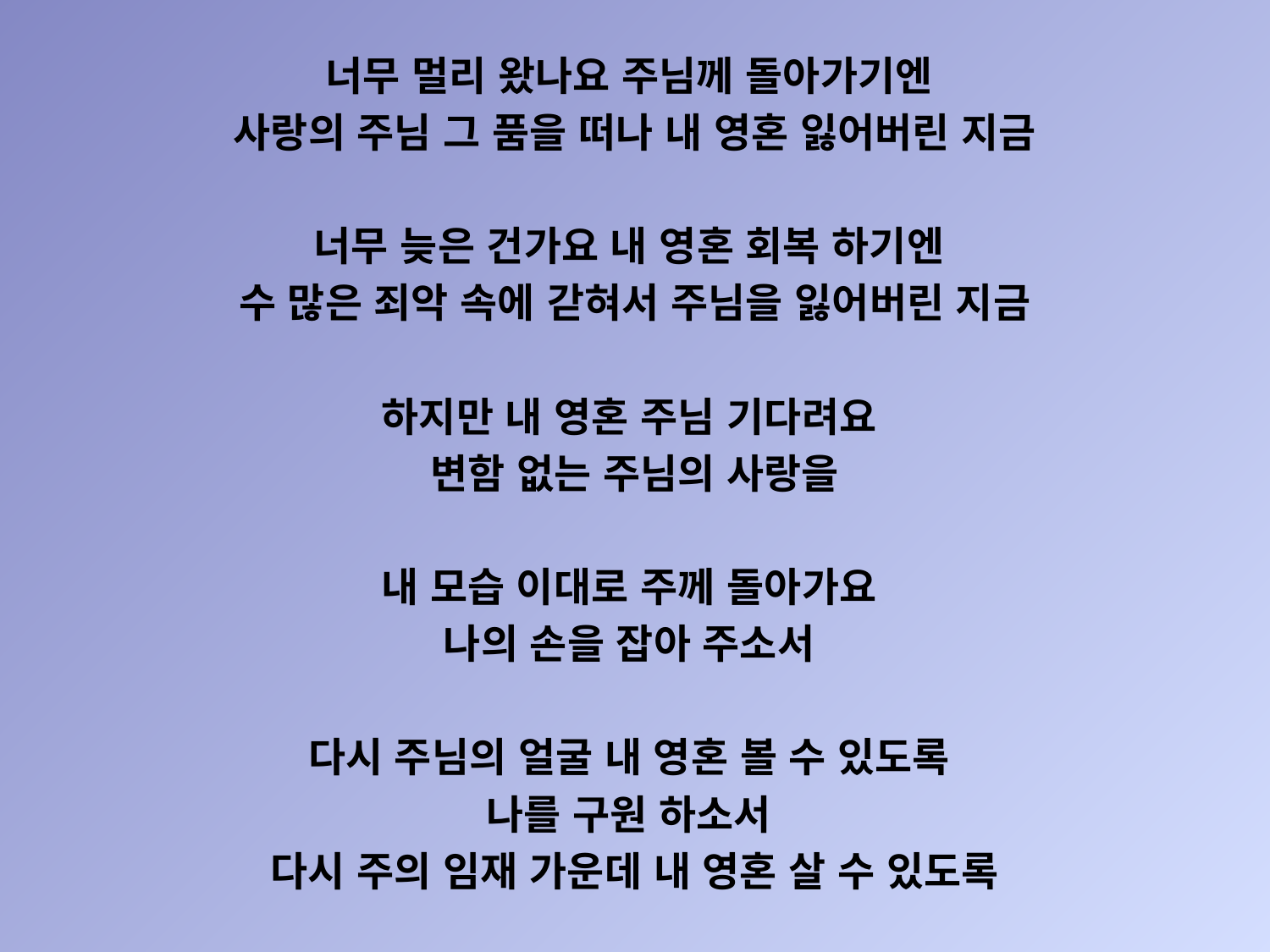

너무 멀리 왔나요 주님께 돌아가기엔
사랑의 주님 그 품을 떠나 내 영혼 잃어버린 지금

너무 늦은 건가요 내 영혼 회복 하기엔
수 많은 죄악 속에 갇혀서 주님을 잃어버린 지금

하지만 내 영혼 주님 기다려요
변함 없는 주님의 사랑을

내 모습 이대로 주께 돌아가요
나의 손을 잡아 주소서

다시 주님의 얼굴 내 영혼 볼 수 있도록
나를 구원 하소서
다시 주의 임재 가운데 내 영혼 살 수 있도록